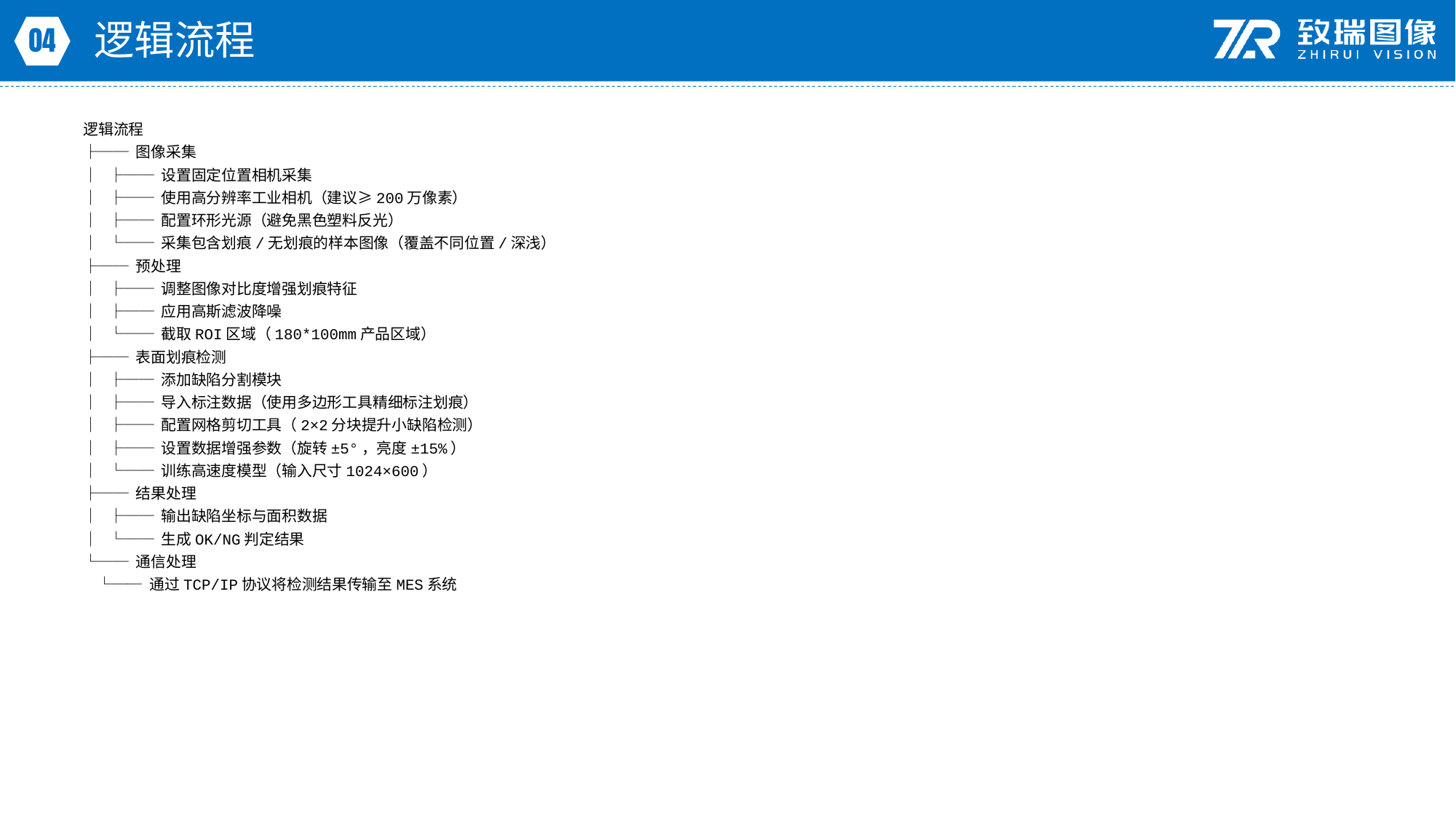

逻辑流程
04

逻辑流程
├── 图像采集
│   ├── 设置固定位置相机采集
│   ├── 使用高分辨率工业相机（建议≥200万像素）
│   ├── 配置环形光源（避免黑色塑料反光）
│   └── 采集包含划痕/无划痕的样本图像（覆盖不同位置/深浅）
├── 预处理
│   ├── 调整图像对比度增强划痕特征
│   ├── 应用高斯滤波降噪
│   └── 截取ROI区域（180*100mm产品区域）
├── 表面划痕检测
│   ├── 添加缺陷分割模块
│   ├── 导入标注数据（使用多边形工具精细标注划痕）
│   ├── 配置网格剪切工具（2×2分块提升小缺陷检测）
│   ├── 设置数据增强参数（旋转±5°，亮度±15%）
│   └── 训练高速度模型（输入尺寸1024×600）
├── 结果处理
│   ├── 输出缺陷坐标与面积数据
│   └── 生成OK/NG判定结果
└── 通信处理
    └── 通过TCP/IP协议将检测结果传输至MES系统